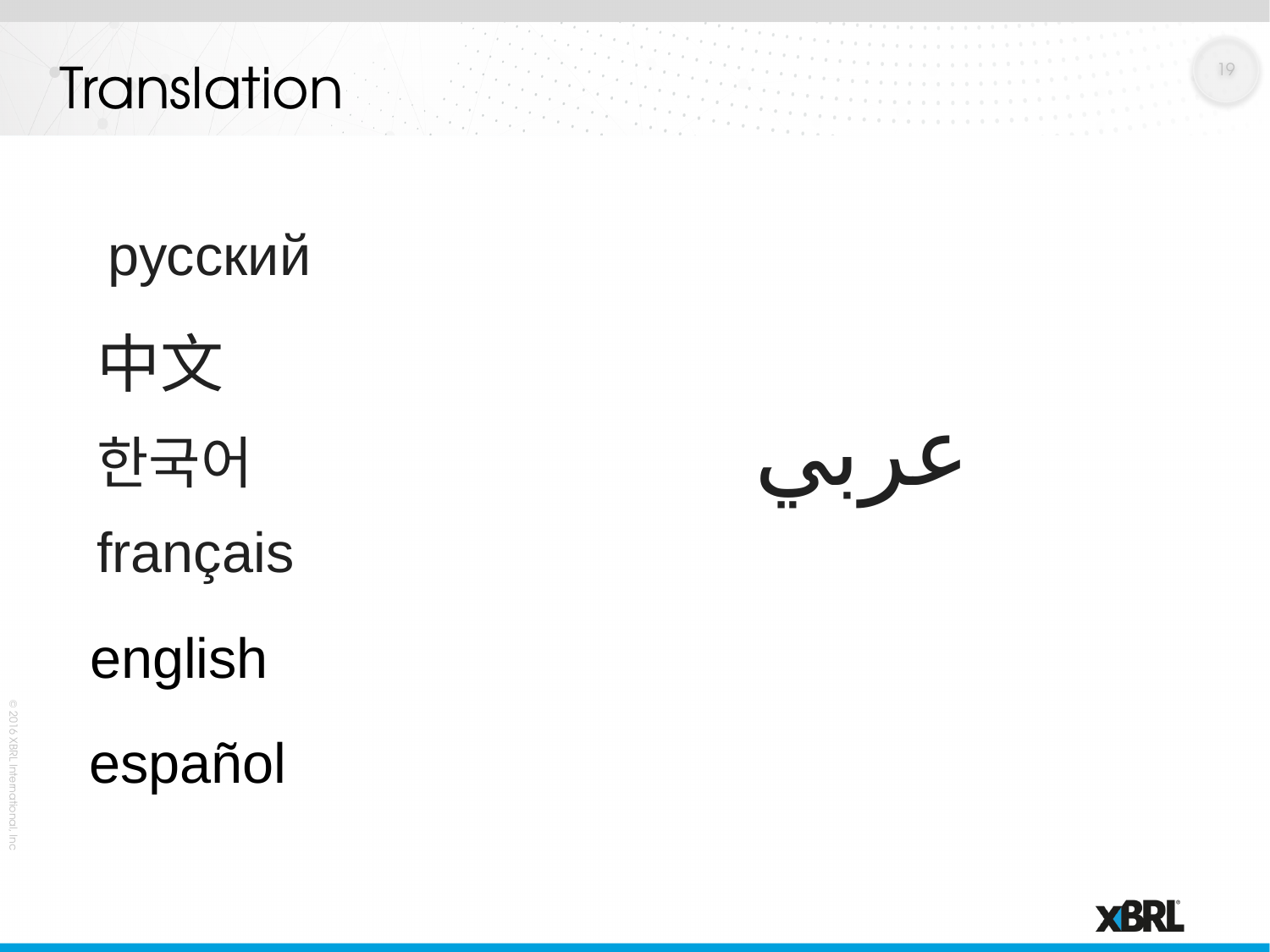

# Translation
русский

中文

한국어
عربي

français

english
español